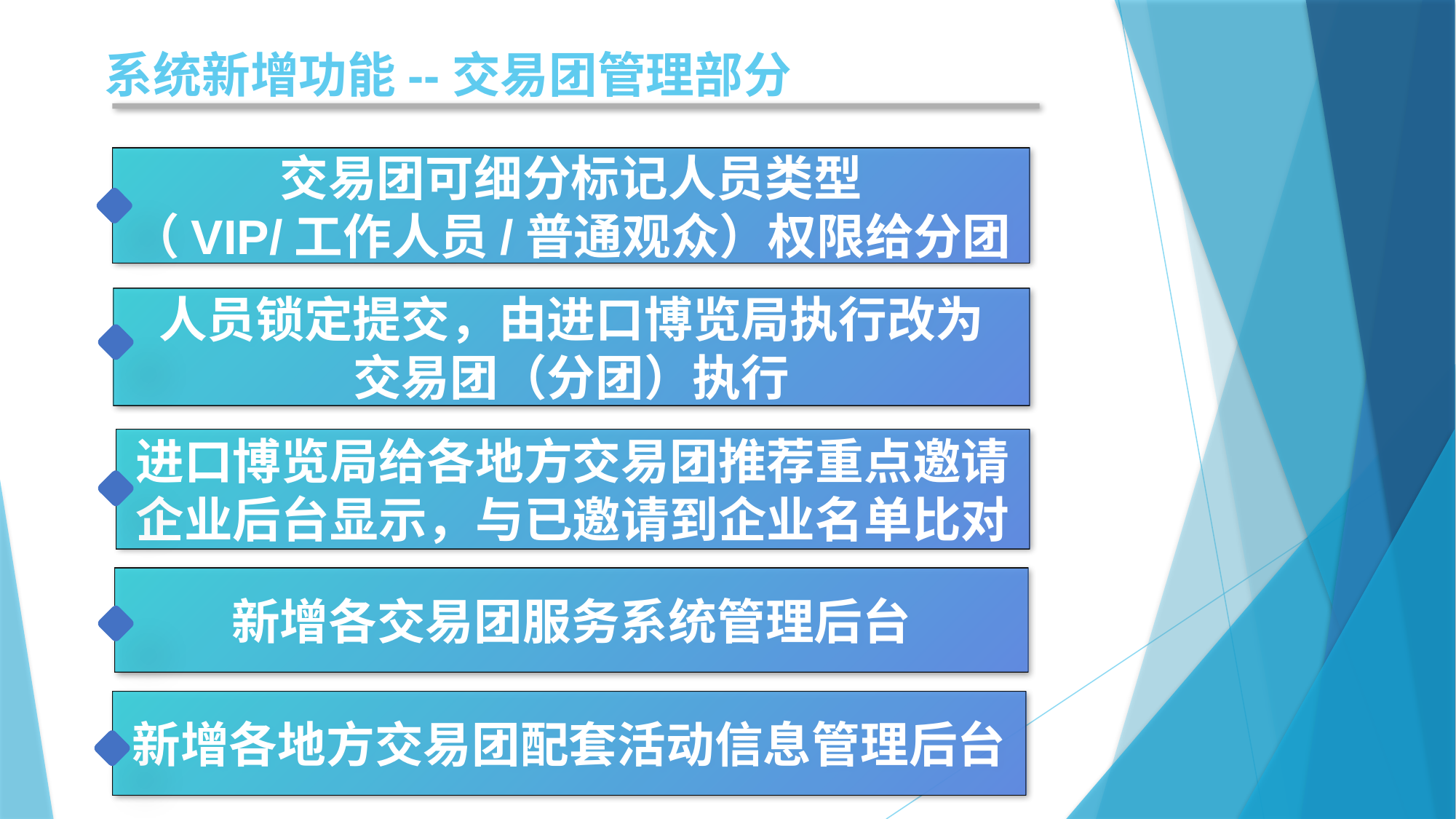

系统新增功能--交易团管理部分

交易团可细分标记人员类型
（VIP/工作人员/普通观众）权限给分团

人员锁定提交，由进口博览局执行改为
交易团（分团）执行

进口博览局给各地方交易团推荐重点邀请企业后台显示，与已邀请到企业名单比对

新增各交易团服务系统管理后台

新增各地方交易团配套活动信息管理后台